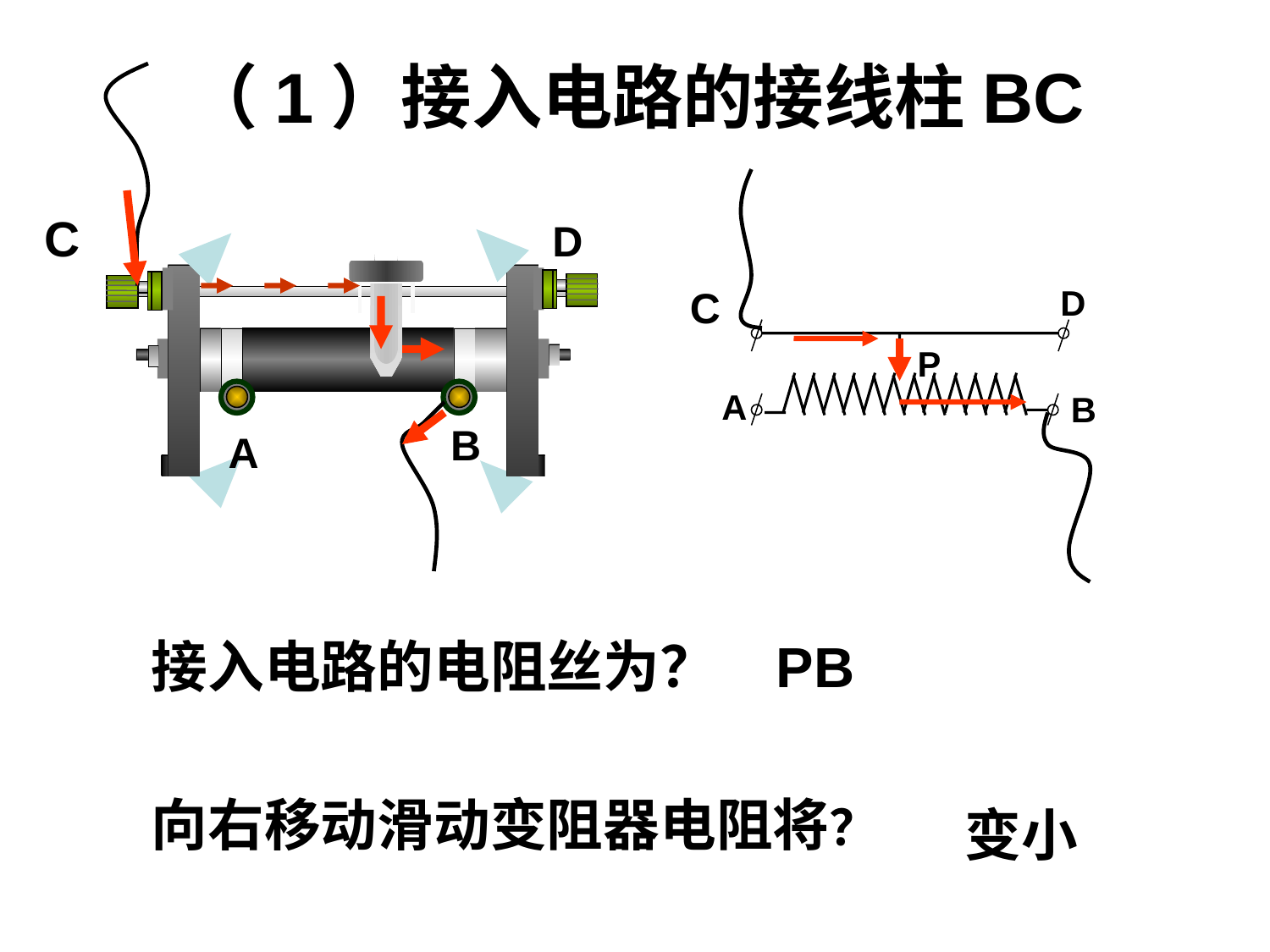

（1）接入电路的接线柱BC

C
D

C
D

P
A

B

B

A

接入电路的电阻丝为？
PB
向右移动滑动变阻器电阻将？
变小